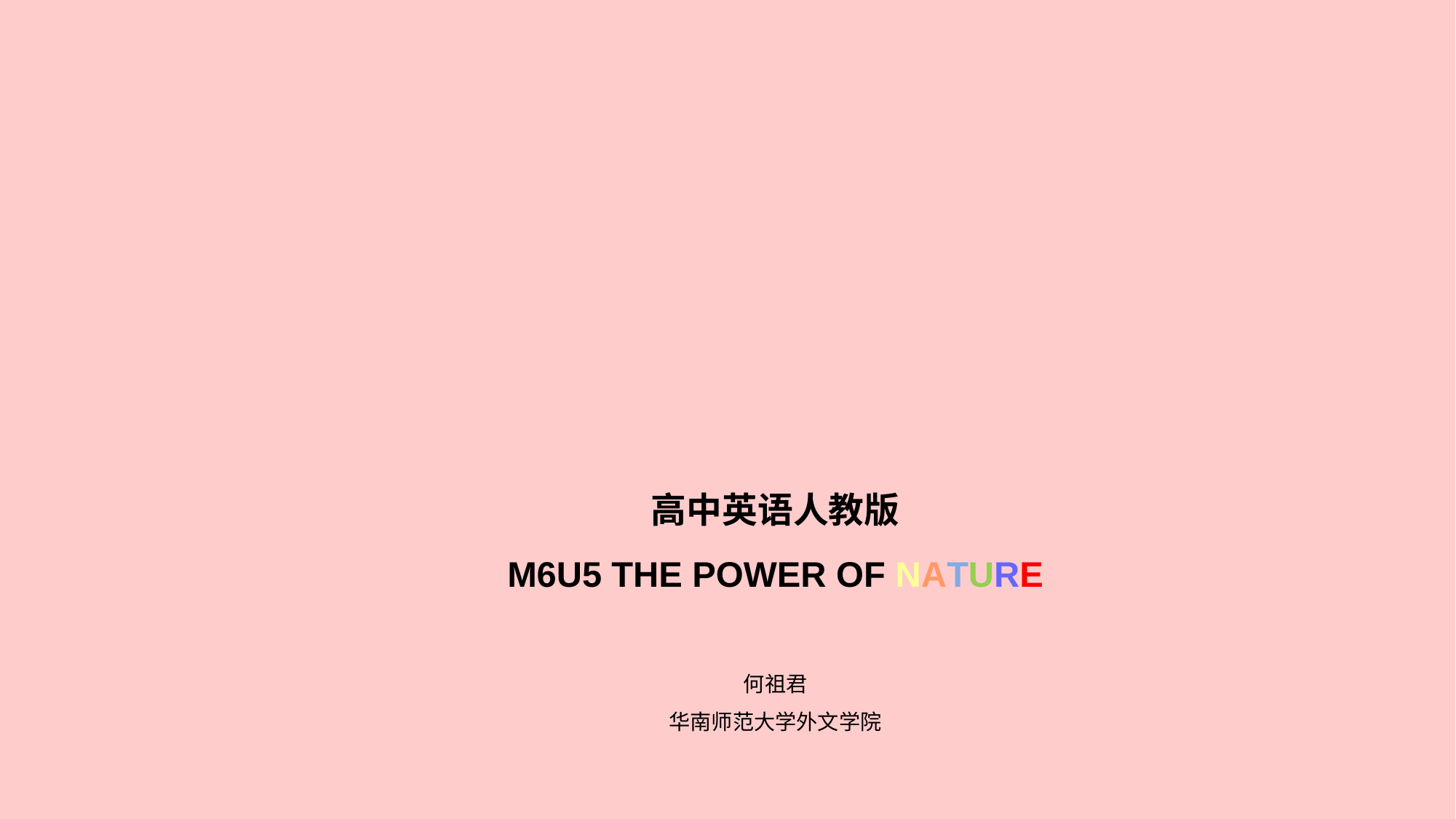

# 高中英语人教版 M6U5 THE POWER OF NATURE 何祖君 华南师范大学外文学院